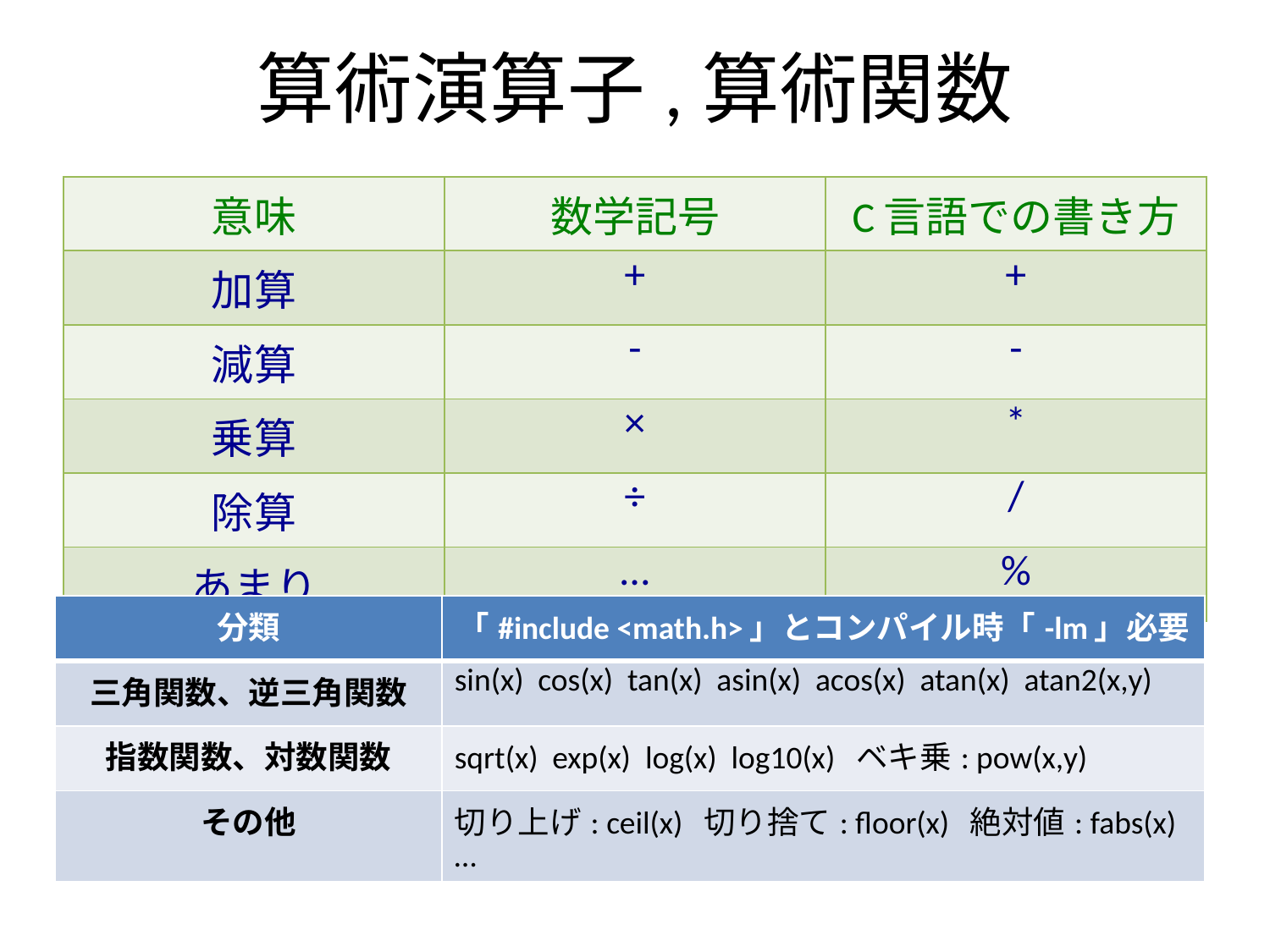

# 算術演算子,算術関数
| 意味 | 数学記号 | C言語での書き方 |
| --- | --- | --- |
| 加算 | + | + |
| 減算 | - | - |
| 乗算 | × | \* |
| 除算 | ÷ | / |
| あまり | … | % |
| 分類 | 「#include <math.h>」とコンパイル時「-lm」必要 |
| --- | --- |
| 三角関数、逆三角関数 | sin(x) cos(x) tan(x) asin(x) acos(x) atan(x) atan2(x,y) |
| 指数関数、対数関数 | sqrt(x) exp(x) log(x) log10(x) ベキ乗: pow(x,y) |
| その他 | 切り上げ: ceil(x) 切り捨て: floor(x) 絶対値: fabs(x) … |